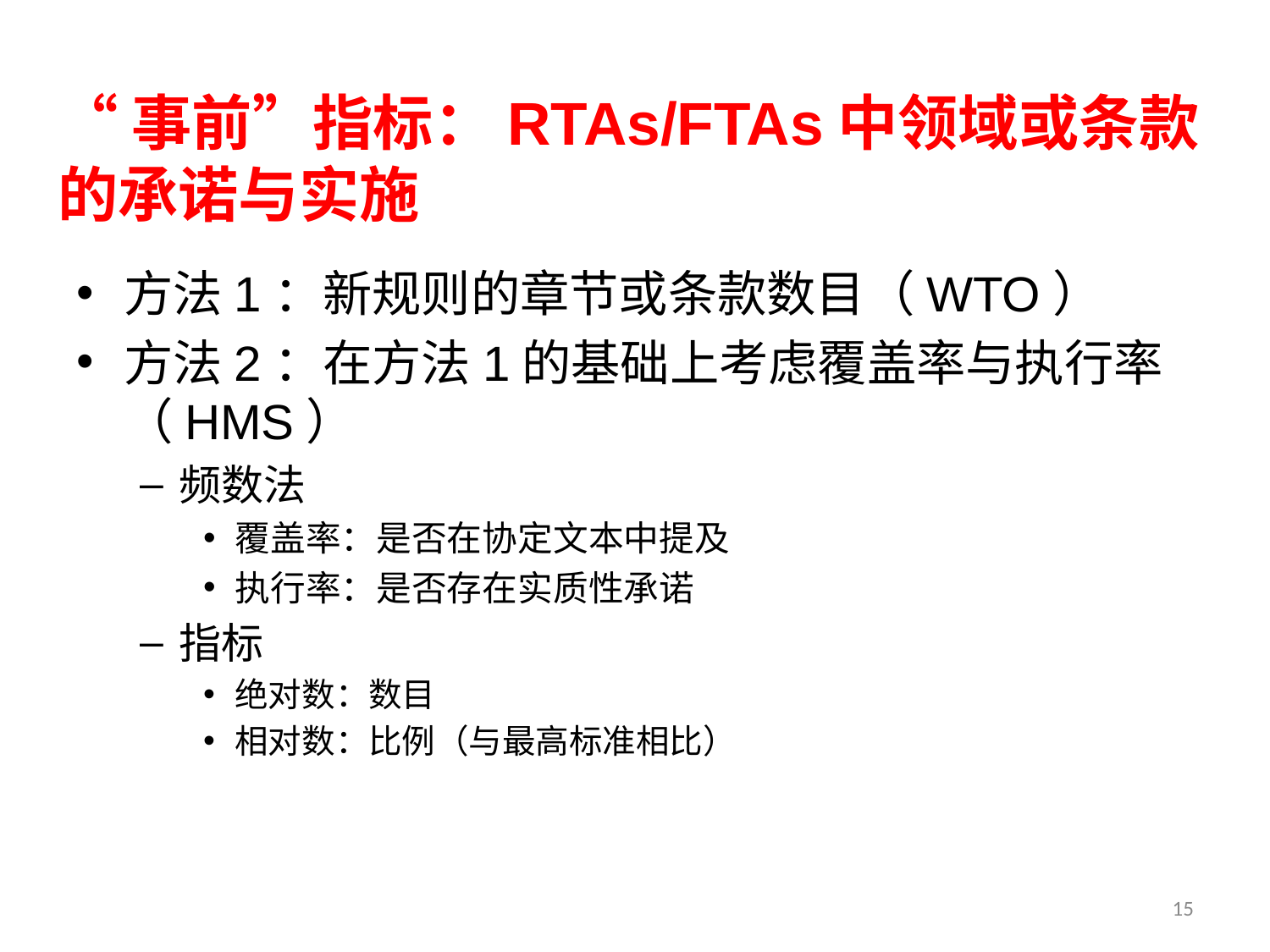

# “事前”指标：RTAs/FTAs中领域或条款的承诺与实施
方法1：新规则的章节或条款数目（WTO）
方法2：在方法1的基础上考虑覆盖率与执行率（HMS）
频数法
覆盖率：是否在协定文本中提及
执行率：是否存在实质性承诺
指标
绝对数：数目
相对数：比例（与最高标准相比）

15